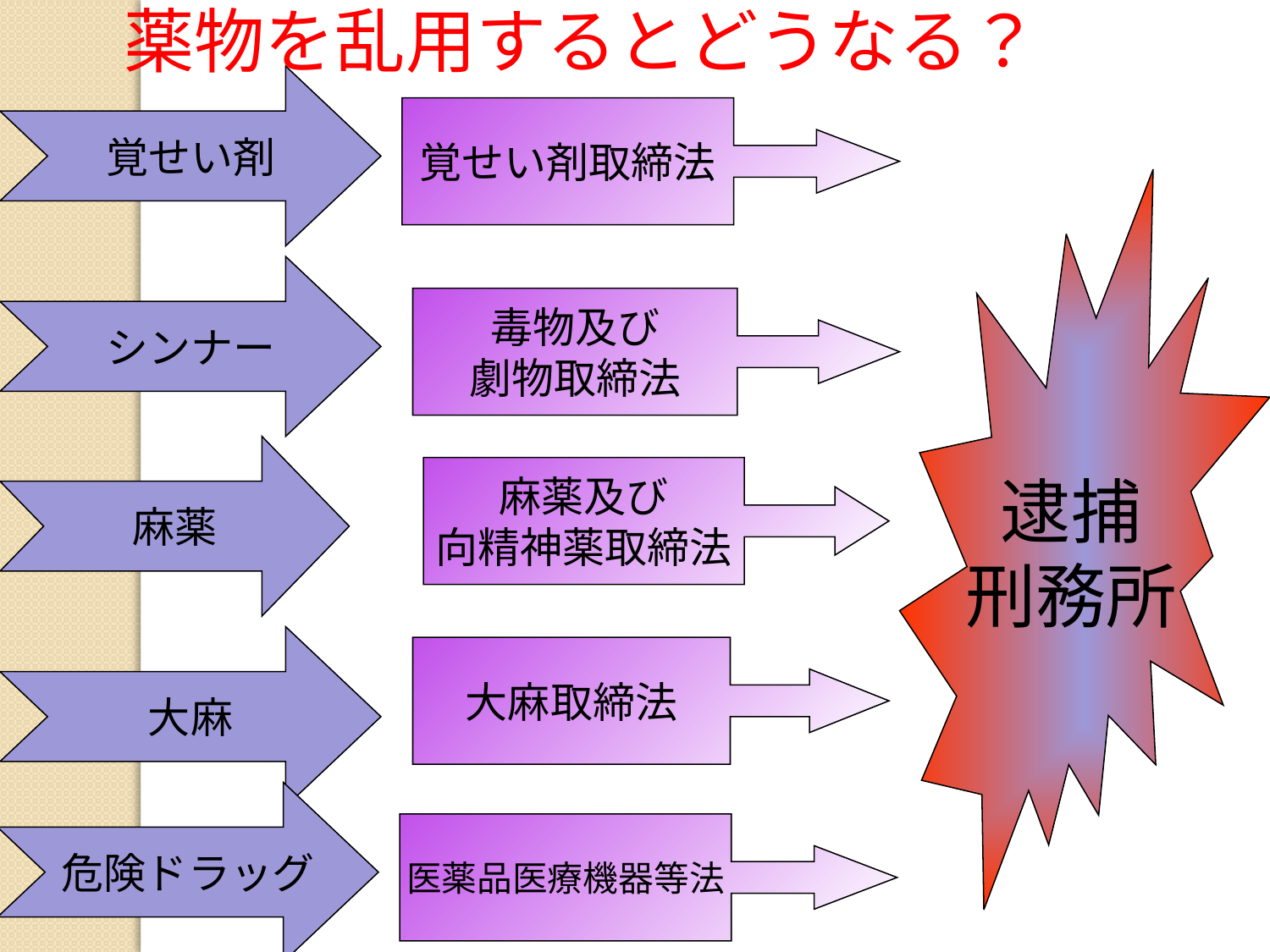

薬物を乱用するとどうなる？
覚せい剤
覚せい剤取締法
逮捕
刑務所
シンナー
毒物及び
劇物取締法
麻薬
麻薬及び
向精神薬取締法
大麻
大麻取締法
危険ドラッグ
医薬品医療機器等法